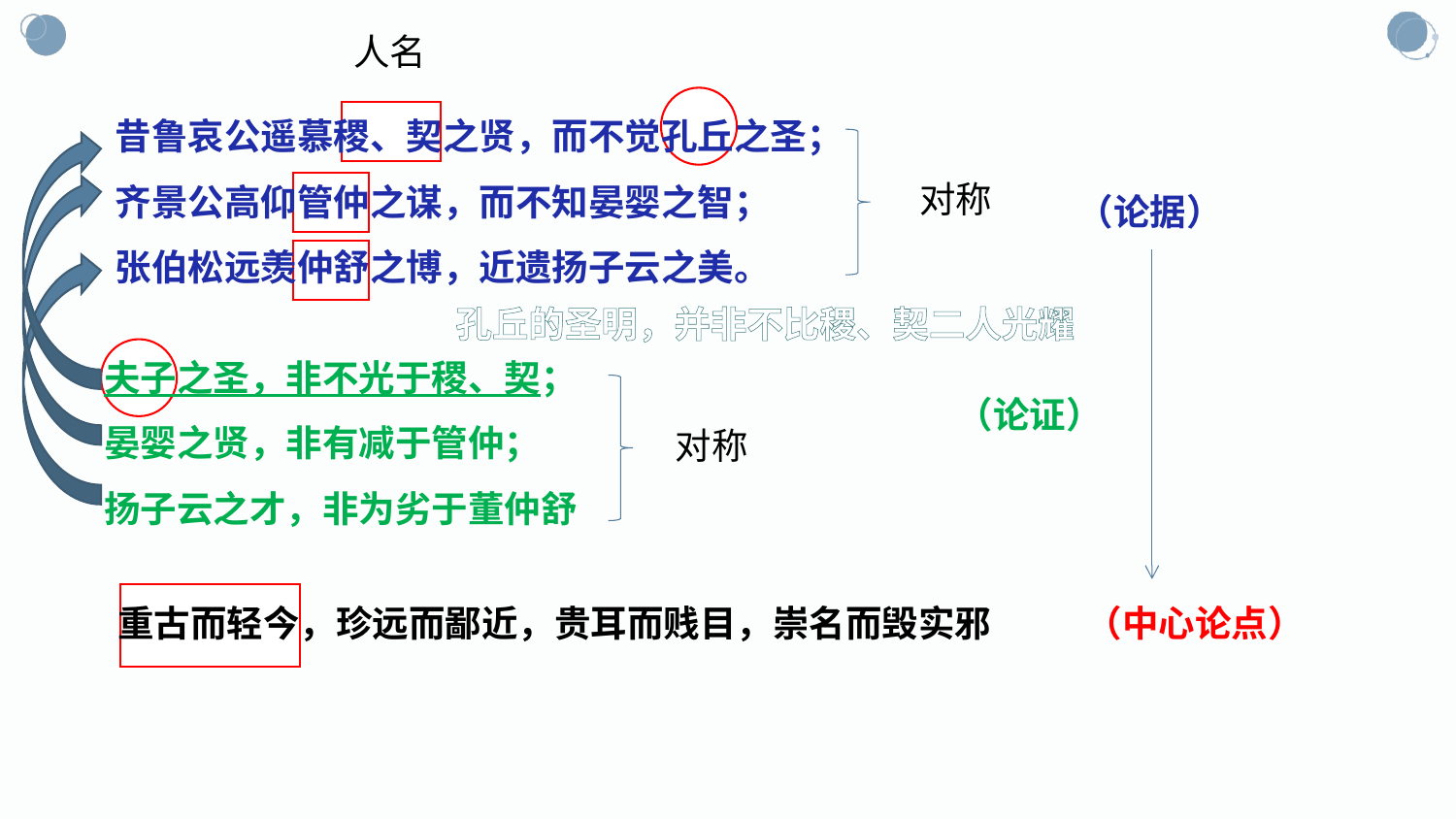

人名
昔鲁哀公遥慕稷、契之贤，而不觉孔丘之圣；
齐景公高仰管仲之谋，而不知晏婴之智；
张伯松远羡仲舒之博，近遗扬子云之美。

对称

（论据）

孔丘的圣明，并非不比稷、契二人光耀
夫子之圣，非不光于稷、契；
晏婴之贤，非有减于管仲；
扬子云之才，非为劣于董仲舒

（论证）
对称

重古而轻今，珍远而鄙近，贵耳而贱目，崇名而毁实邪
（中心论点）